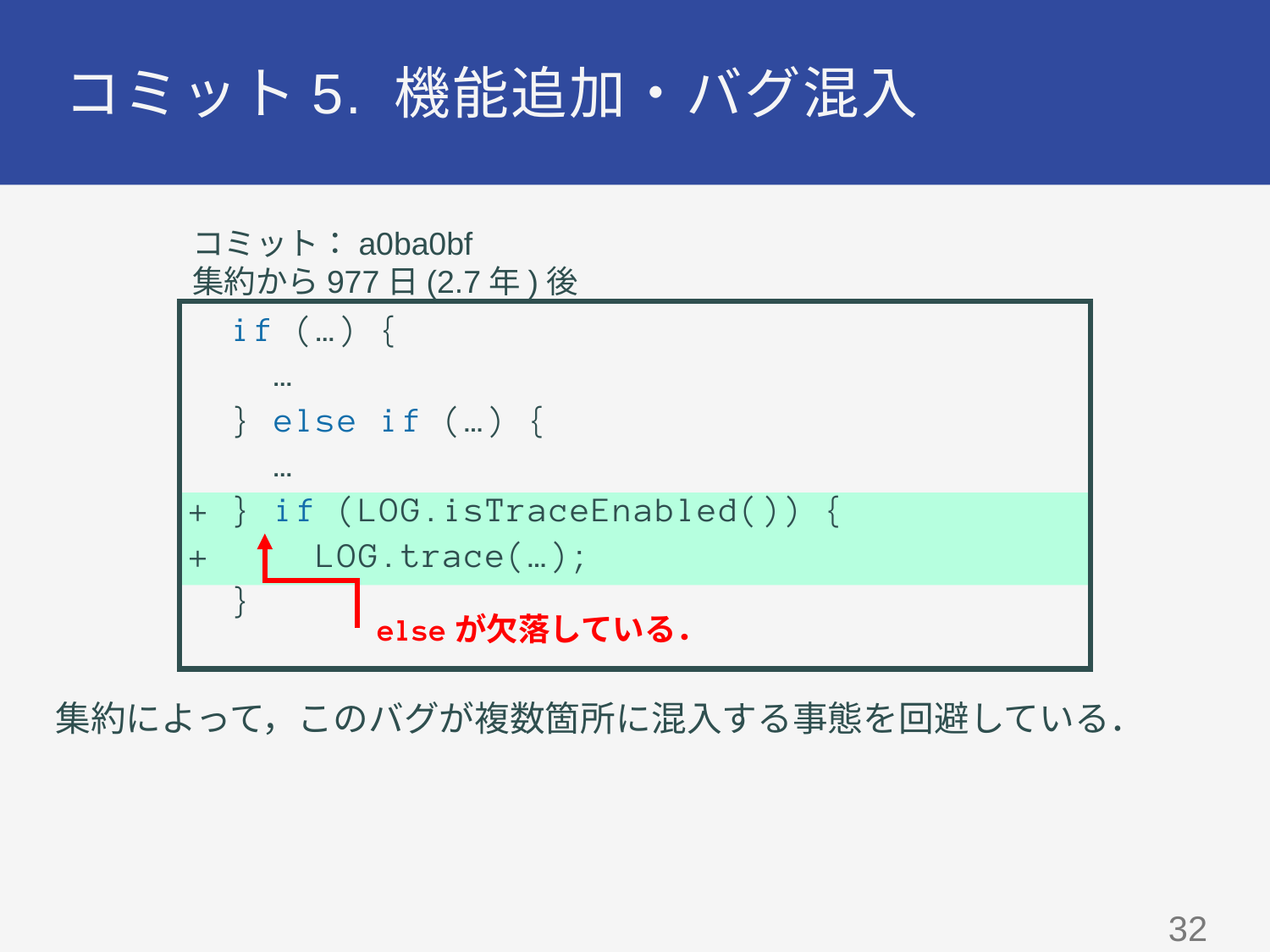

# コミット5. 機能追加・バグ混入
コミット：a0ba0bf
集約から977日(2.7年)後
  if (…) {
    …
  } else if (…) {
    …
+ } if (LOG.isTraceEnabled()) {
+     LOG.trace(…);
  }

elseが欠落している．
集約によって，このバグが複数箇所に混入する事態を回避している．
32